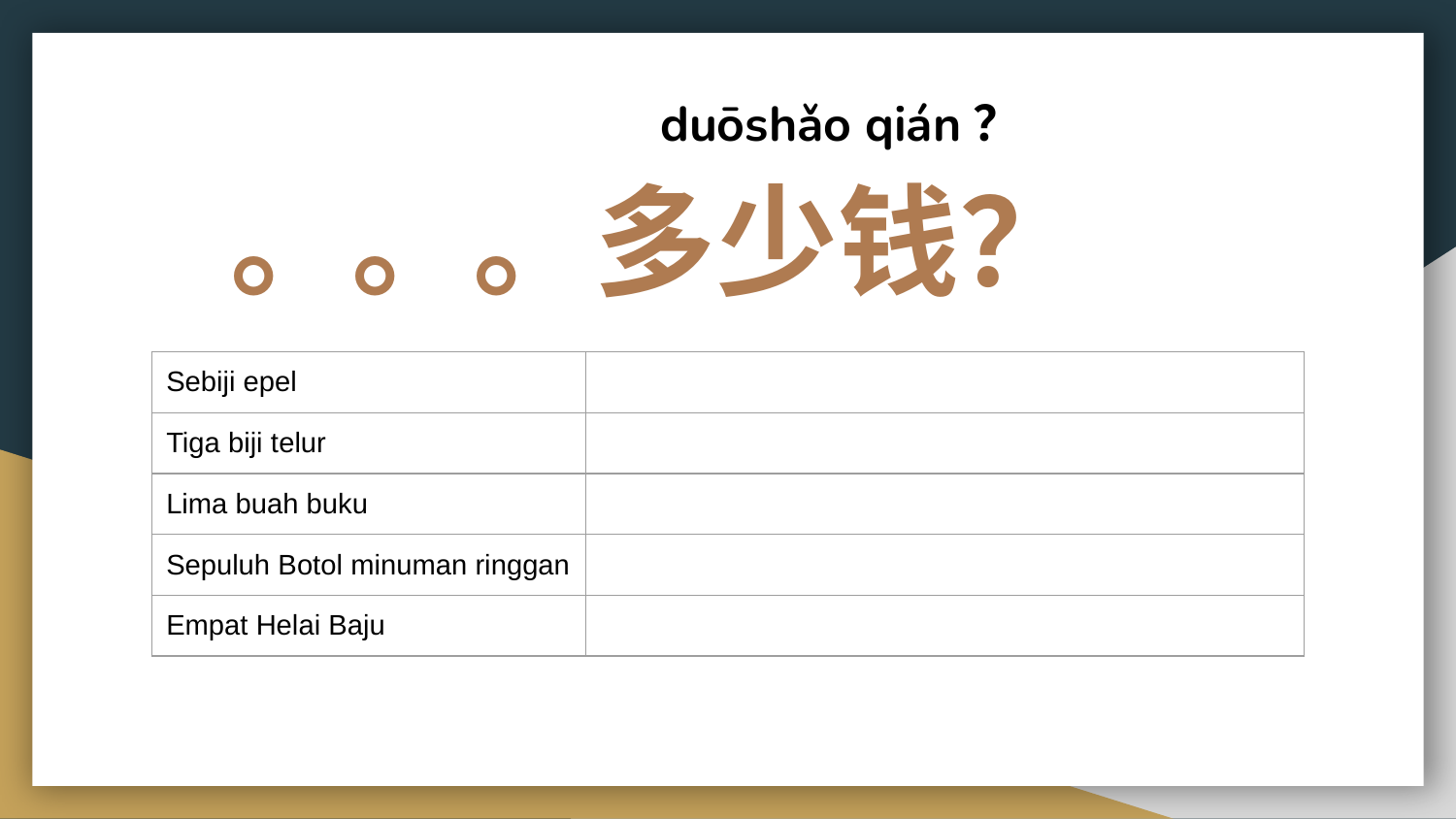

duōshǎo qián？
。。。多少钱？
| Sebiji epel |  |
| --- | --- |
| Tiga biji telur |  |
| Lima buah buku |  |
| Sepuluh Botol minuman ringgan |  |
| Empat Helai Baju |  |